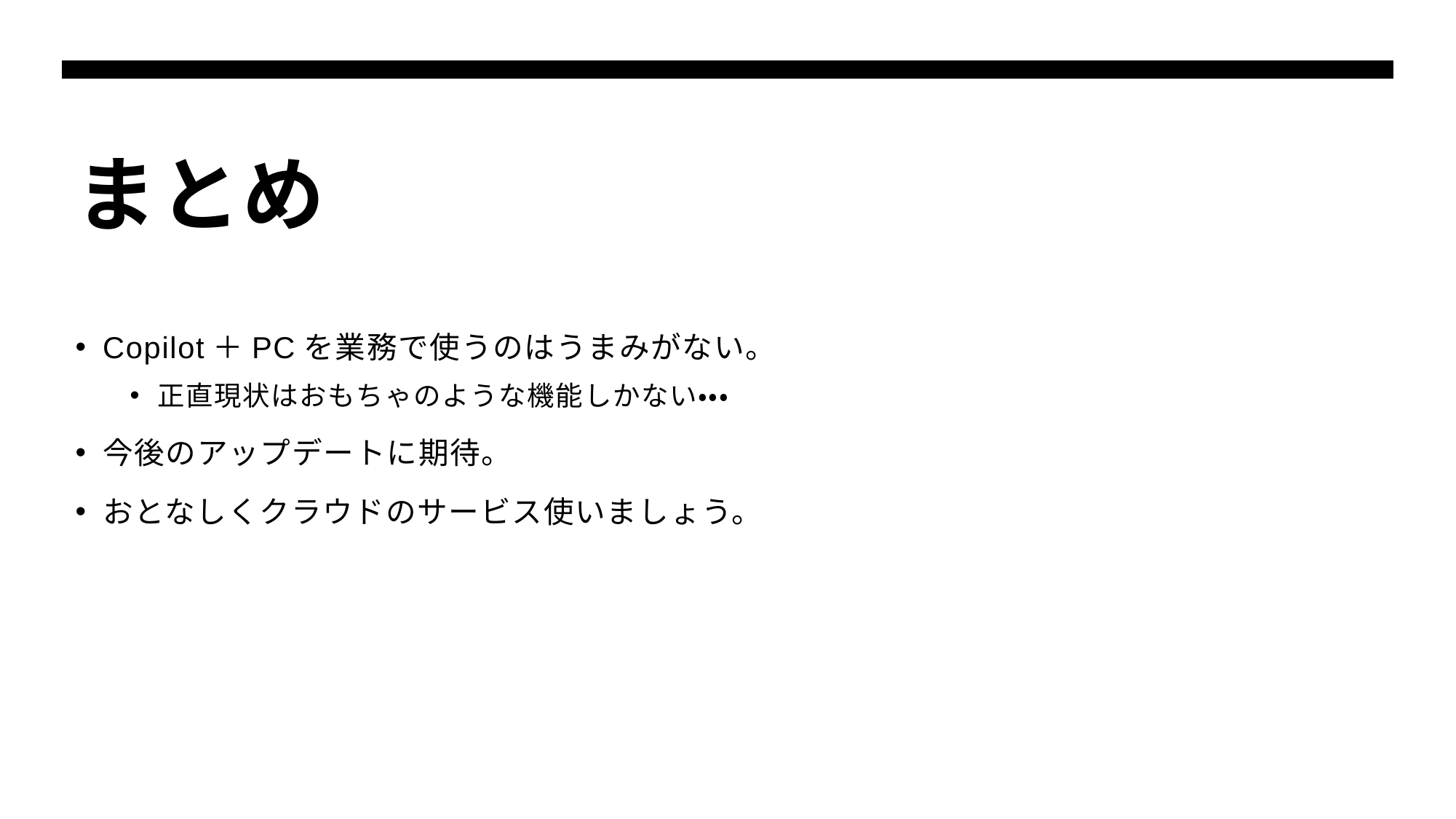

# まとめ
Copilot＋PCを業務で使うのはうまみがない。
正直現状はおもちゃのような機能しかない・・・
今後のアップデートに期待。
おとなしくクラウドのサービス使いましょう。